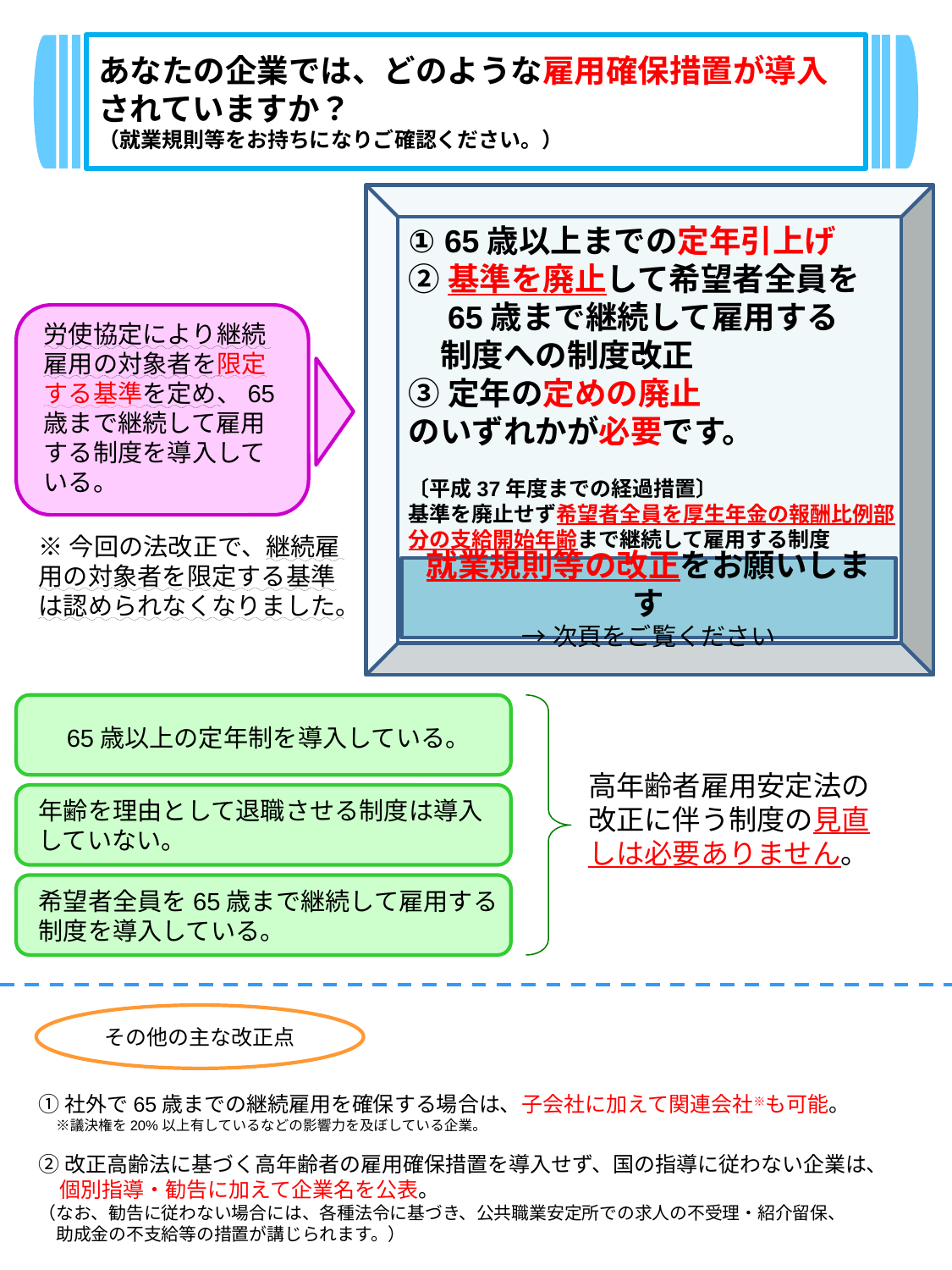

あなたの企業では、どのような雇用確保措置が導入されていますか？
（就業規則等をお持ちになりご確認ください。）

① 65歳以上までの定年引上げ
②基準を廃止して希望者全員を
　65歳まで継続して雇用する
　制度への制度改正
③定年の定めの廃止
のいずれかが必要です。

〔平成37年度までの経過措置〕
基準を廃止せず希望者全員を厚生年金の報酬比例部分の支給開始年齢まで継続して雇用する制度

労使協定により継続雇用の対象者を限定する基準を定め、65歳まで継続して雇用する制度を導入している。

※今回の法改正で、継続雇用の対象者を限定する基準は認められなくなりました。
就業規則等の改正をお願いします
→次頁をご覧ください

65歳以上の定年制を導入している。
高年齢者雇用安定法の改正に伴う制度の見直しは必要ありません。

年齢を理由として退職させる制度は導入していない。

希望者全員を65歳まで継続して雇用する制度を導入している。
その他の主な改正点
①社外で65歳までの継続雇用を確保する場合は、子会社に加えて関連会社※も可能。
　 ※議決権を20%以上有しているなどの影響力を及ぼしている企業。
②改正高齢法に基づく高年齢者の雇用確保措置を導入せず、国の指導に従わない企業は、
　個別指導・勧告に加えて企業名を公表。
（なお、勧告に従わない場合には、各種法令に基づき、公共職業安定所での求人の不受理・紹介留保、
　助成金の不支給等の措置が講じられます。）